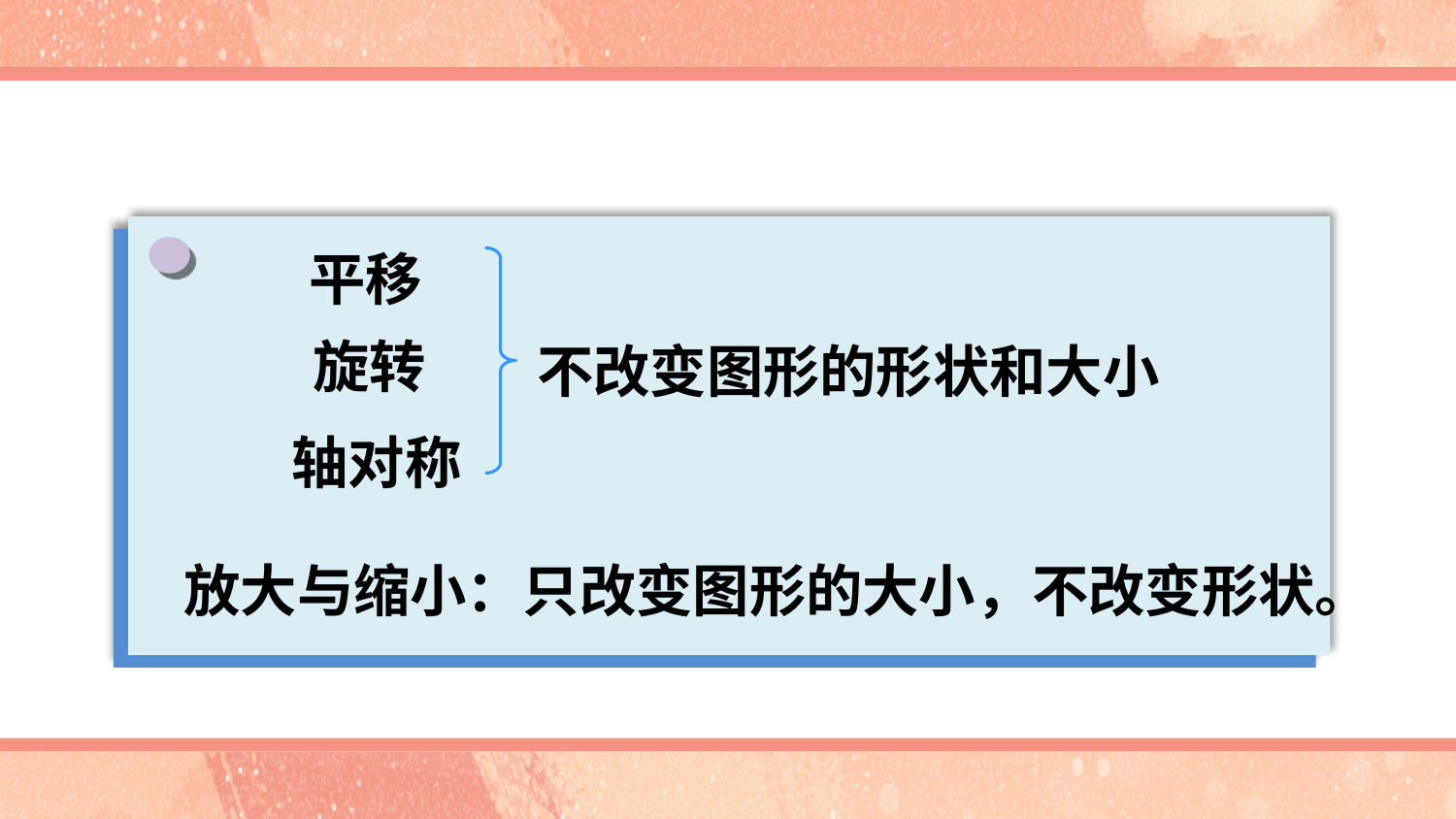

平移

旋转
不改变图形的形状和大小
轴对称
放大与缩小：只改变图形的大小，不改变形状。